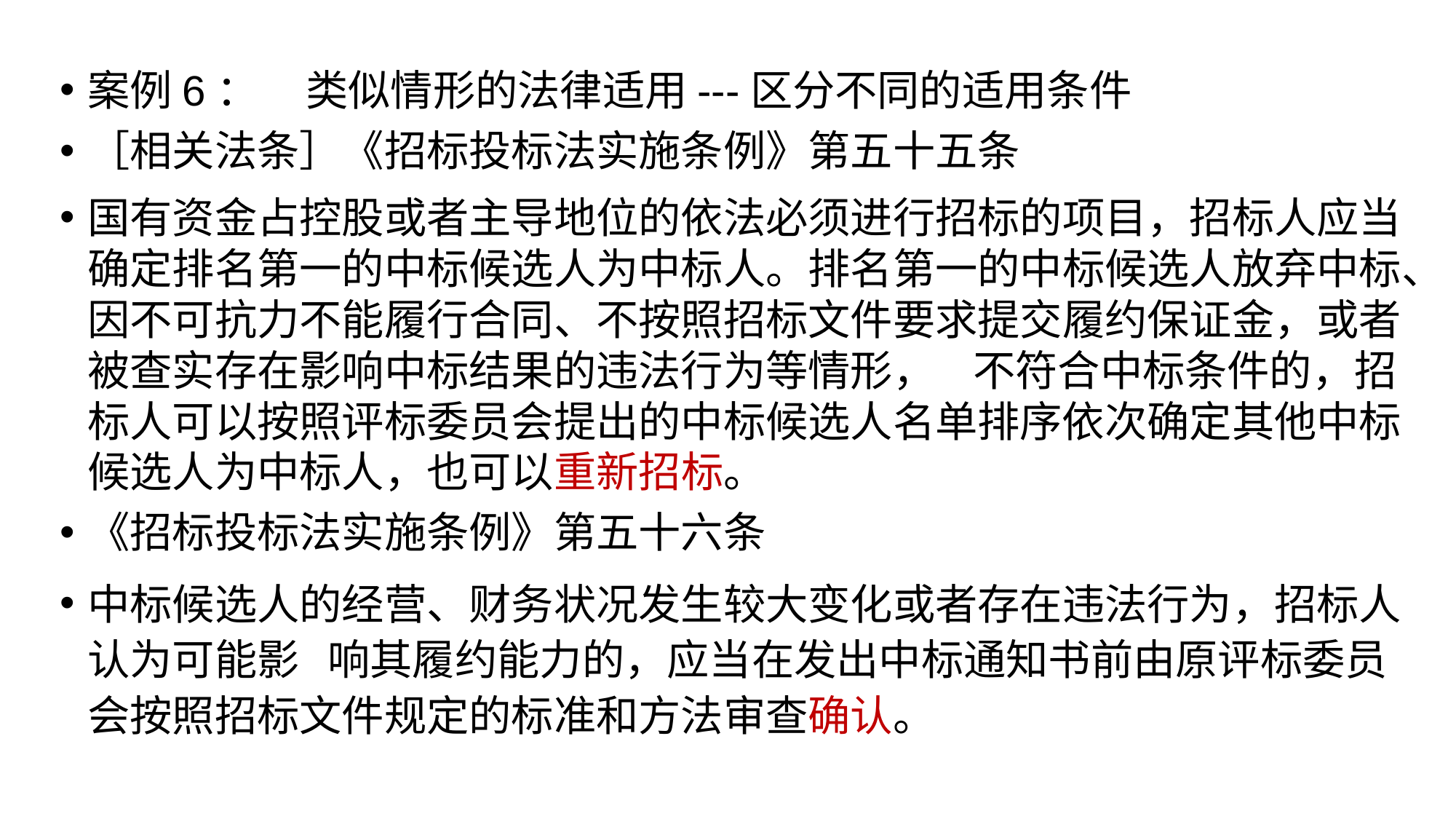

案例6：	类似情形的法律适用---区分不同的适用条件
［相关法条］《招标投标法实施条例》第五十五条
国有资金占控股或者主导地位的依法必须进行招标的项目，招标人应当确定排名第一的中标候选人为中标人。排名第一的中标候选人放弃中标、因不可抗力不能履行合同、不按照招标文件要求提交履约保证金，或者被查实存在影响中标结果的违法行为等情形，    不符合中标条件的，招标人可以按照评标委员会提出的中标候选人名单排序依次确定其他中标候选人为中标人，也可以重新招标。
《招标投标法实施条例》第五十六条
中标候选人的经营、财务状况发生较大变化或者存在违法行为，招标人认为可能影   响其履约能力的，应当在发出中标通知书前由原评标委员会按照招标文件规定的标准和方法审查确认。